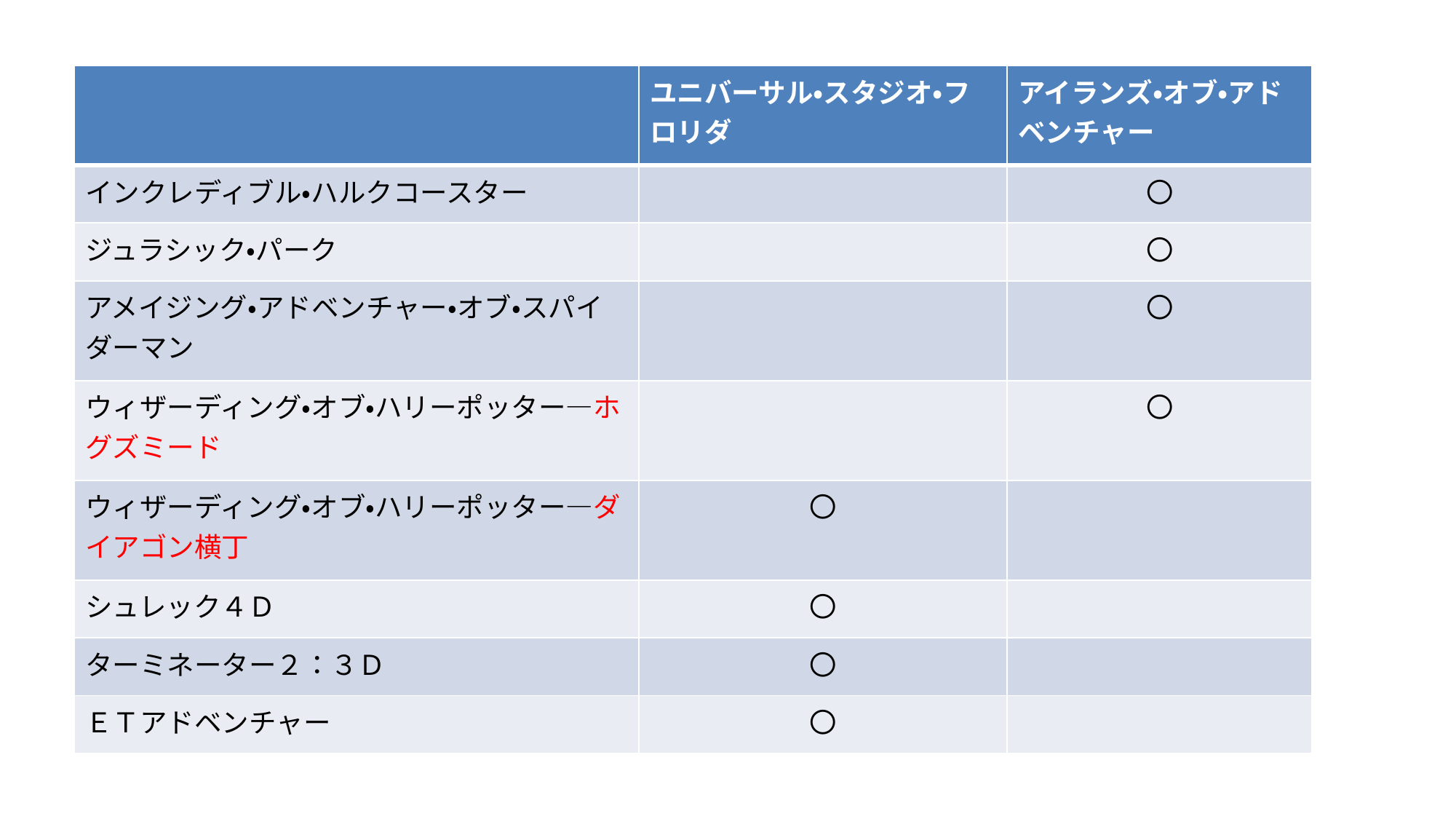

|  | ユニバーサル・スタジオ・フロリダ | アイランズ・オブ・アドベンチャー |
| --- | --- | --- |
| インクレディブル・ハルクコースター |  | 〇 |
| ジュラシック・パーク |  | 〇 |
| アメイジング・アドベンチャー・オブ・スパイダーマン |  | 〇 |
| ウィザーディング・オブ・ハリーポッター―ホグズミード |  | 〇 |
| ウィザーディング・オブ・ハリーポッター―ダイアゴン横丁 | 〇 |  |
| シュレック４Ｄ | 〇 |  |
| ターミネーター２：３Ｄ | 〇 |  |
| ＥＴアドベンチャー | 〇 |  |